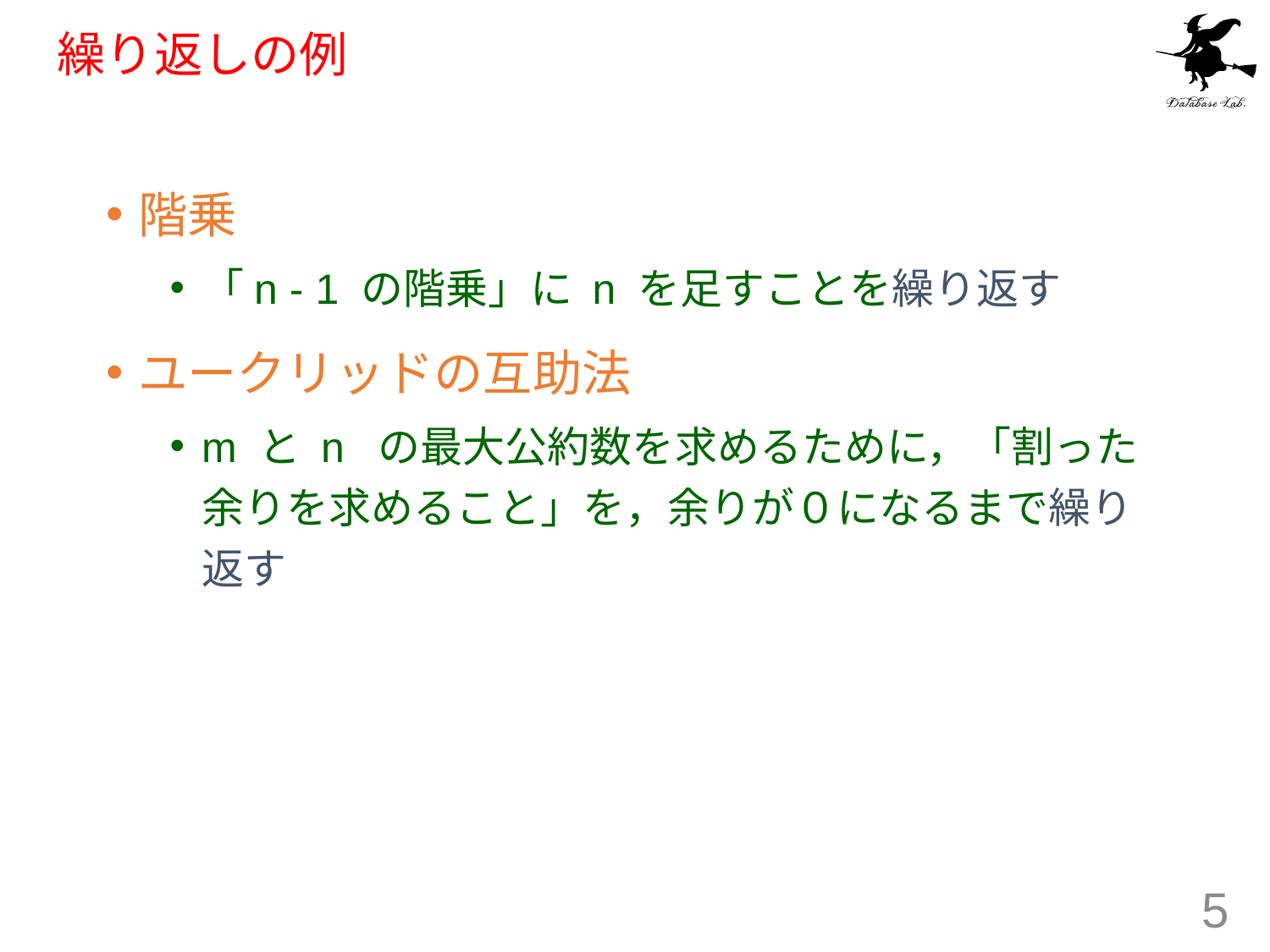

# 繰り返しの例
階乗
「n - 1 の階乗」に n を足すことを繰り返す
ユークリッドの互助法
m と n  の最大公約数を求めるために，「割った余りを求めること」を，余りが０になるまで繰り返す
5